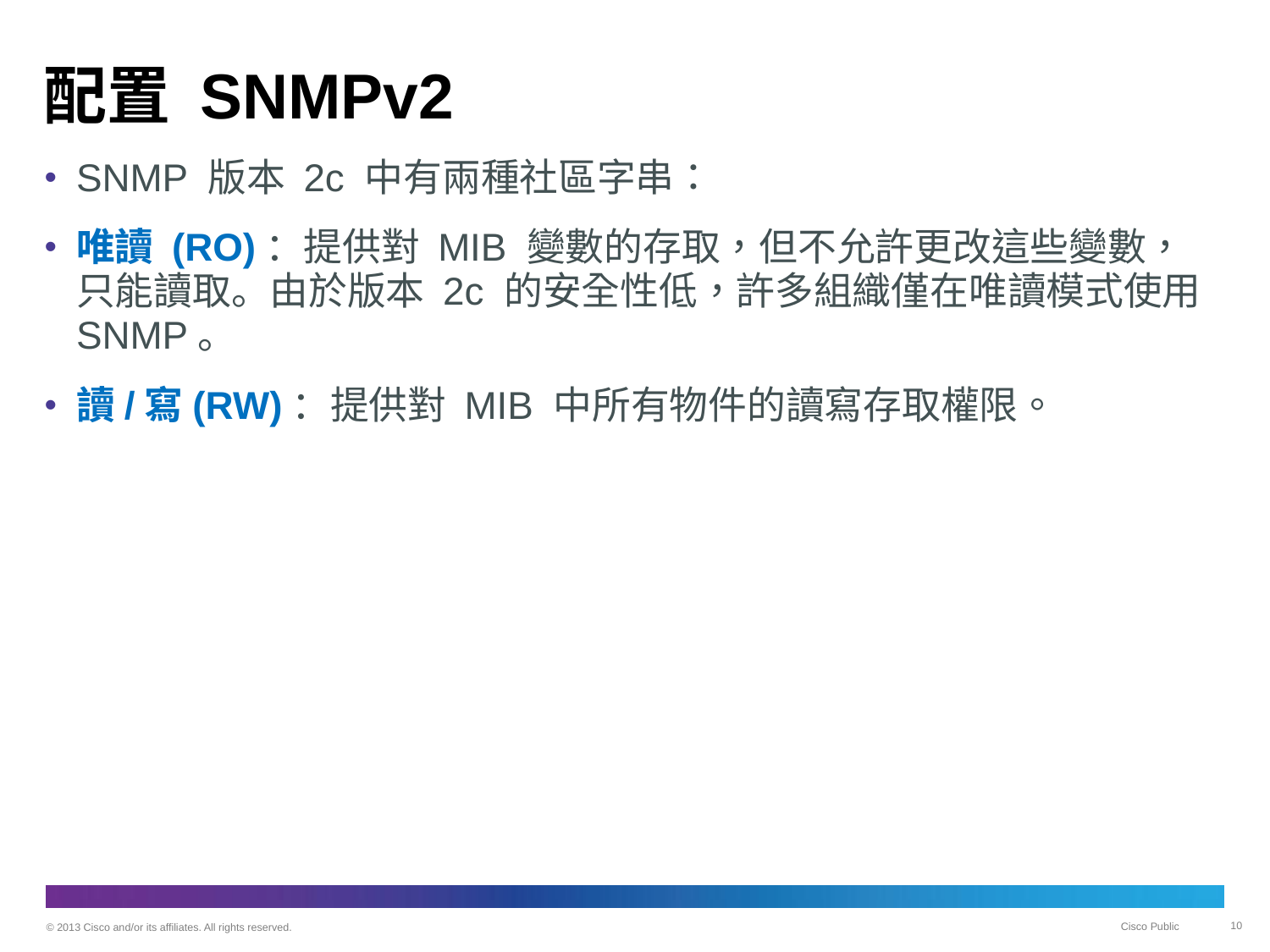

# 配置 SNMPv2
SNMP 版本 2c 中有兩種社區字串：
唯讀 (RO)：提供對 MIB 變數的存取，但不允許更改這些變數，只能讀取。由於版本 2c 的安全性低，許多組織僅在唯讀模式使用SNMP。
讀/寫(RW)：提供對 MIB 中所有物件的讀寫存取權限。